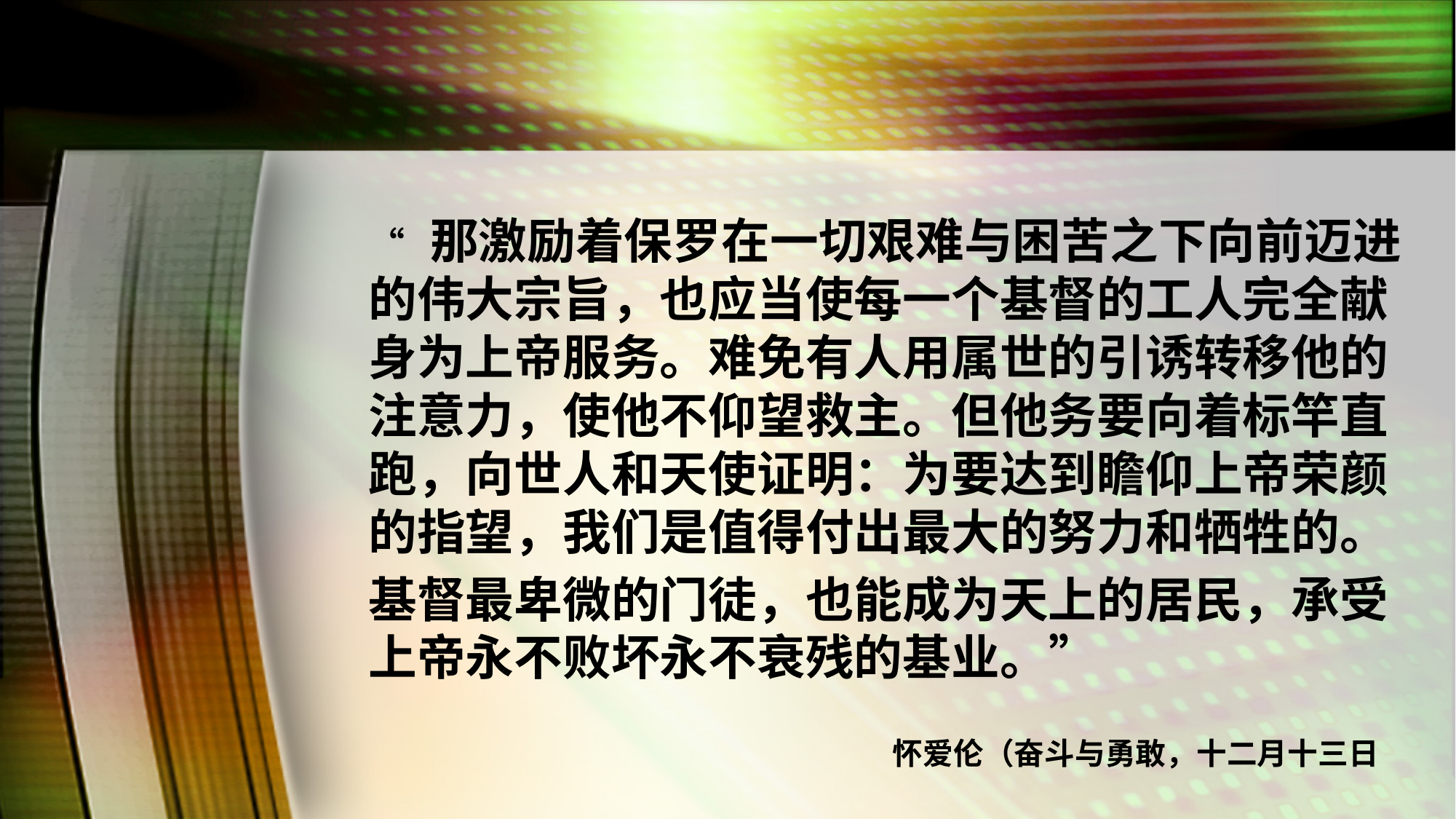

“  那激励着保罗在一切艰难与困苦之下向前迈进的伟大宗旨，也应当使每一个基督的工人完全献身为上帝服务。难免有人用属世的引诱转移他的注意力，使他不仰望救主。但他务要向着标竿直跑，向世人和天使证明：为要达到瞻仰上帝荣颜的指望，我们是值得付出最大的努力和牺牲的。
基督最卑微的门徒，也能成为天上的居民，承受上帝永不败坏永不衰残的基业。”
怀爱伦（奋斗与勇敢，十二月十三日